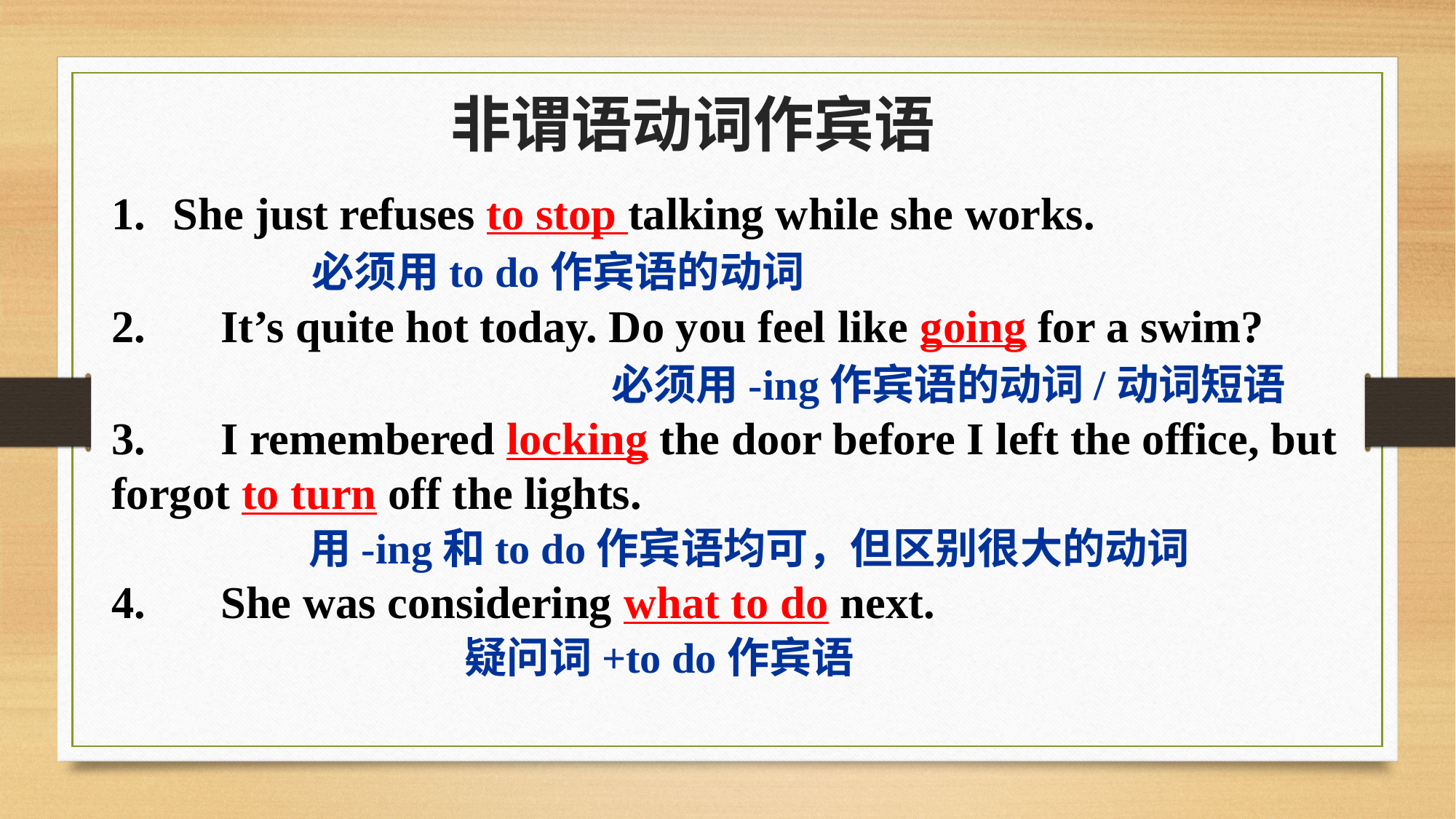

非谓语动词作宾语
She just refuses to stop talking while she works.
                 必须用to do作宾语的动词
2.	It’s quite hot today. Do you feel like going for a swim?
                                            必须用-ing作宾语的动词/动词短语
3.	I remembered locking the door before I left the office, but forgot to turn off the lights.
                  用-ing和to do作宾语均可，但区别很大的动词
4.	She was considering what to do next.
                                 疑问词+to do作宾语